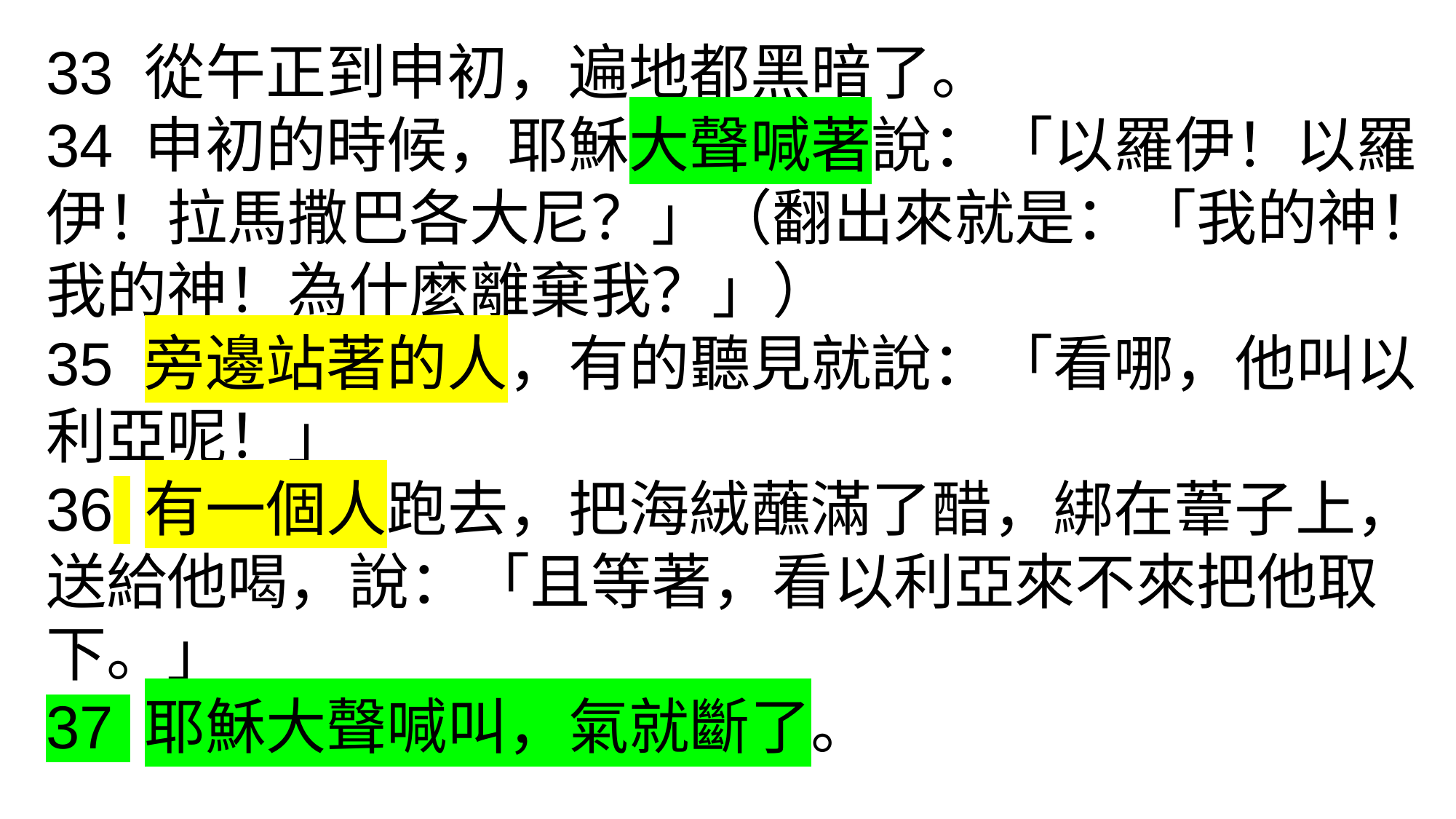

33 從午正到申初，遍地都黑暗了。
34 申初的時候，耶穌大聲喊著說：「以羅伊！以羅伊！拉馬撒巴各大尼？」（翻出來就是：「我的神！我的神！為什麼離棄我？」）
35 旁邊站著的人，有的聽見就說：「看哪，他叫以利亞呢！」
36 有一個人跑去，把海絨蘸滿了醋，綁在葦子上，送給他喝，說：「且等著，看以利亞來不來把他取下。」
37 耶穌大聲喊叫，氣就斷了。